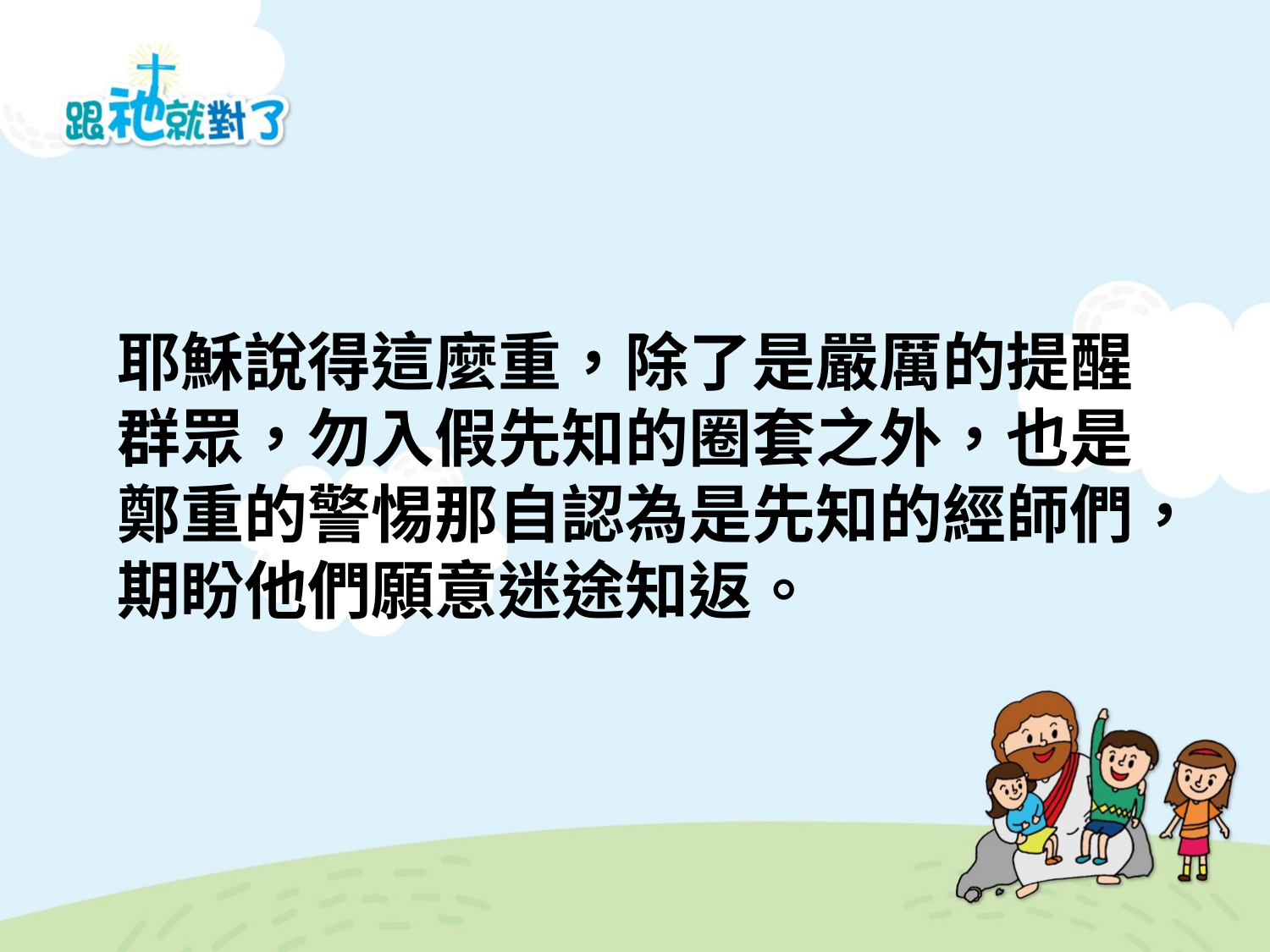

耶穌說得這麼重，除了是嚴厲的提醒群眾，勿入假先知的圈套之外，也是鄭重的警惕那自認為是先知的經師們，期盼他們願意迷途知返。